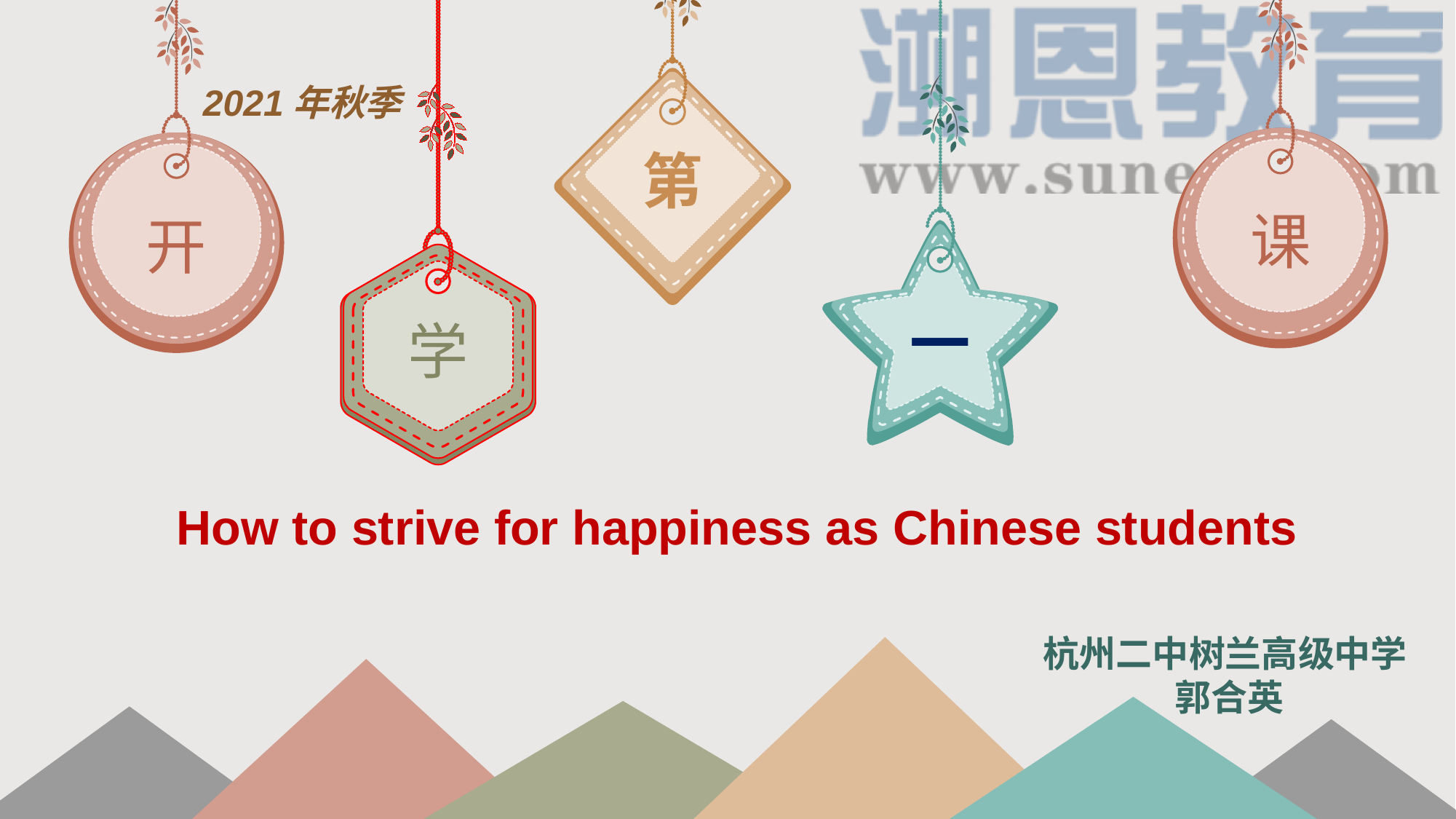

第

课

开

一

学

2021年秋季
How to strive for happiness as Chinese students
杭州二中树兰高级中学  郭合英